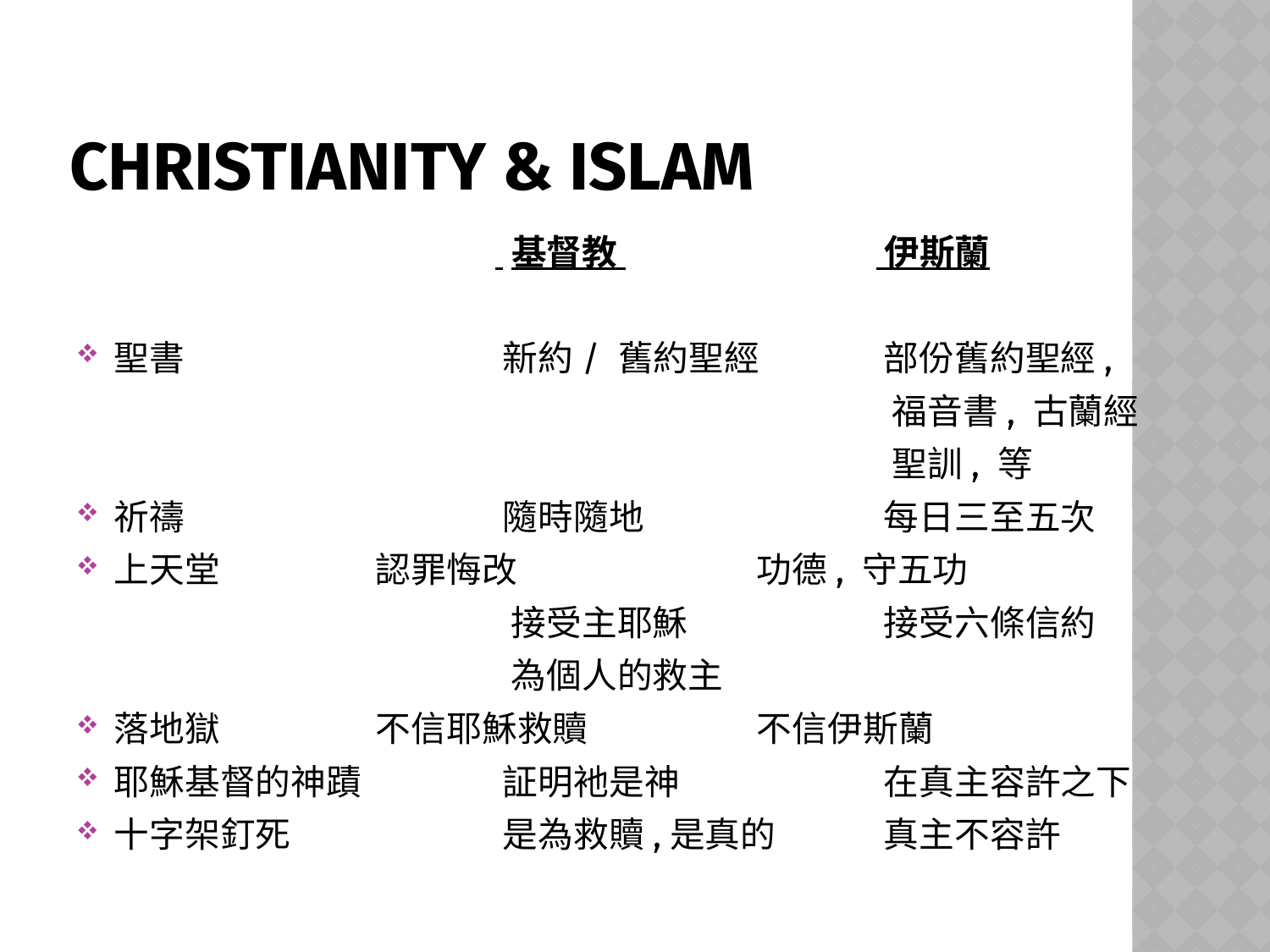

# Christianity & islam
				 基督教 		 伊斯蘭

聖書 			 新約/ 舊約聖經 	 部份舊約聖經,
							 福音書, 古蘭經
							 聖訓, 等
祈禱 			 隨時隨地		 每日三至五次
上天堂 		 認罪悔改		 功德, 守五功
				 接受主耶穌 		 接受六條信約
				 為個人的救主
落地獄 		 不信耶穌救贖 		 不信伊斯蘭
耶穌基督的神蹟 	 証明衪是神 		 在真主容許之下
十字架釘死 		 是為救贖,是真的 	 真主不容許